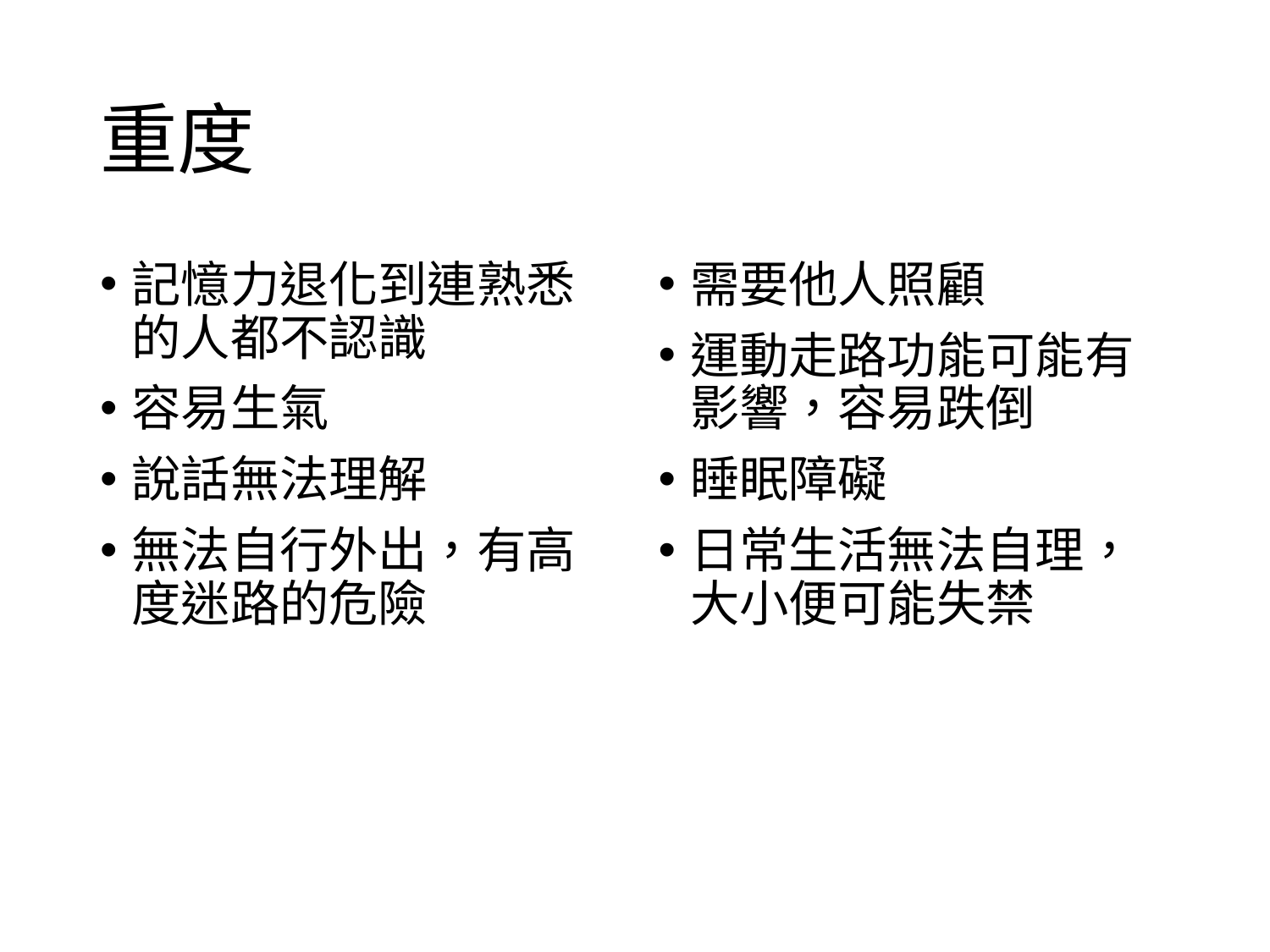

# 重度
記憶力退化到連熟悉的人都不認識
容易生氣
說話無法理解
無法自行外出，有高度迷路的危險
需要他人照顧
運動走路功能可能有影響，容易跌倒
睡眠障礙
日常生活無法自理，大小便可能失禁